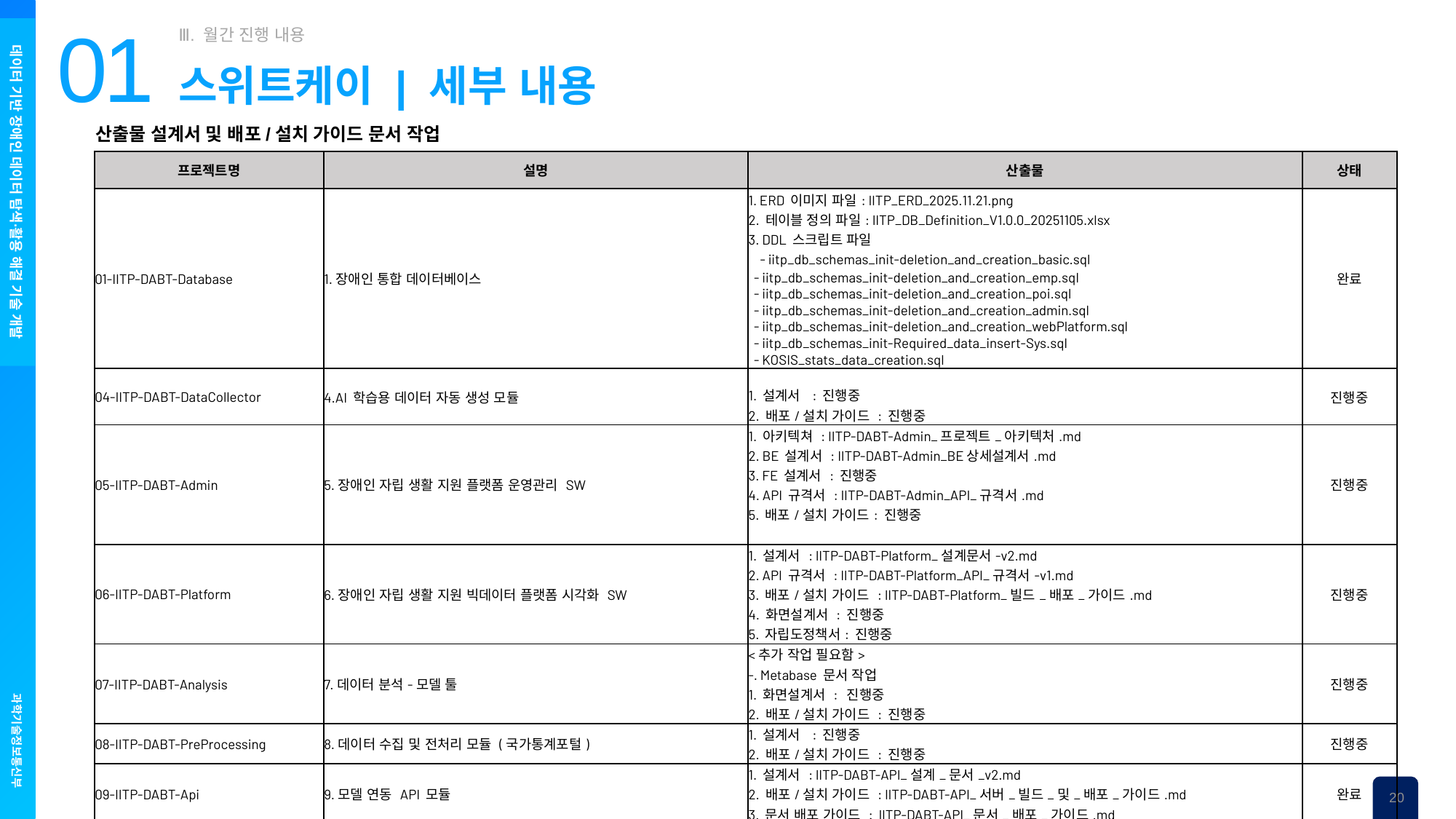

# 01
스위트케이 | 세부 내용
산출물 설계서 및 배포/설치 가이드 문서 작업
| 프로젝트명 | 설명 | 산출물 | 상태 |
| --- | --- | --- | --- |
| 01-IITP-DABT-Database | 1.장애인 통합 데이터베이스 | 1. ERD 이미지 파일: IITP\_ERD\_2025.11.21.png 2. 테이블 정의 파일: IITP\_DB\_Definition\_V1.0.0\_20251105.xlsx 3. DDL 스크립트 파일 - iitp\_db\_schemas\_init-deletion\_and\_creation\_basic.sql - iitp\_db\_schemas\_init-deletion\_and\_creation\_emp.sql - iitp\_db\_schemas\_init-deletion\_and\_creation\_poi.sql - iitp\_db\_schemas\_init-deletion\_and\_creation\_admin.sql - iitp\_db\_schemas\_init-deletion\_and\_creation\_webPlatform.sql - iitp\_db\_schemas\_init-Required\_data\_insert-Sys.sql - KOSIS\_stats\_data\_creation.sql | 완료 |
| 04-IITP-DABT-DataCollector | 4.AI 학습용 데이터 자동 생성 모듈 | 1. 설계서 : 진행중 2. 배포/설치 가이드 : 진행중 | 진행중 |
| 05-IITP-DABT-Admin | 5.장애인 자립 생활 지원 플랫폼 운영관리 SW | 1. 아키텍쳐 : IITP-DABT-Admin\_프로젝트\_아키텍처.md 2. BE 설계서 : IITP-DABT-Admin\_BE상세설계서.md 3. FE 설계서 : 진행중 4. API 규격서 : IITP-DABT-Admin\_API\_규격서.md 5. 배포/설치 가이드: 진행중 | 진행중 |
| 06-IITP-DABT-Platform | 6.장애인 자립 생활 지원 빅데이터 플랫폼 시각화 SW | 1. 설계서 : IITP-DABT-Platform\_설계문서-v2.md 2. API 규격서 : IITP-DABT-Platform\_API\_규격서-v1.md 3. 배포/설치 가이드 : IITP-DABT-Platform\_빌드\_배포\_가이드.md 4. 화면설계서 : 진행중 5. 자립도정책서: 진행중 | 진행중 |
| 07-IITP-DABT-Analysis | 7.데이터 분석-모델 툴 | <추가 작업 필요함> -. Metabase 문서 작업 1. 화면설계서 : 진행중 2. 배포/설치 가이드 : 진행중 | 진행중 |
| 08-IITP-DABT-PreProcessing | 8.데이터 수집 및 전처리 모듈 (국가통계포털) | 1. 설계서 : 진행중 2. 배포/설치 가이드 : 진행중 | 진행중 |
| 09-IITP-DABT-Api | 9.모델 연동 API 모듈 | 1. 설계서 : IITP-DABT-API\_설계\_문서\_v2.md 2. 배포/설치 가이드 : IITP-DABT-API\_서버\_빌드\_및\_배포\_가이드.md 3. 문서 배포 가이드 : IITP-DABT-API\_문서\_배포\_가이드.md | 완료 |
20